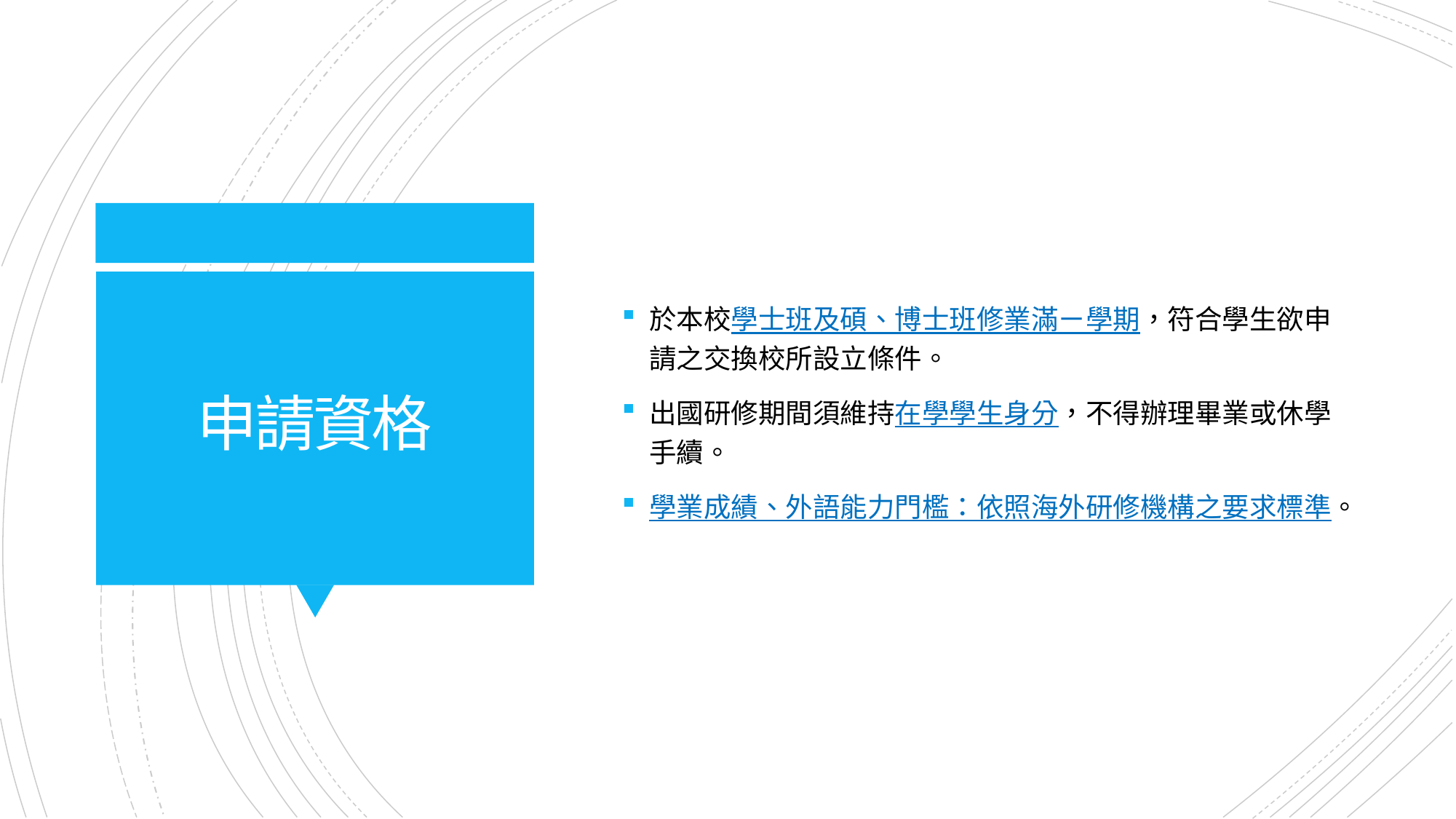

於本校學士班及碩、博士班修業滿ㄧ學期，符合學生欲申請之交換校所設立條件。
出國研修期間須維持在學學生身分，不得辦理畢業或休學手續。
學業成績、外語能力門檻：依照海外研修機構之要求標準。
# 申請資格